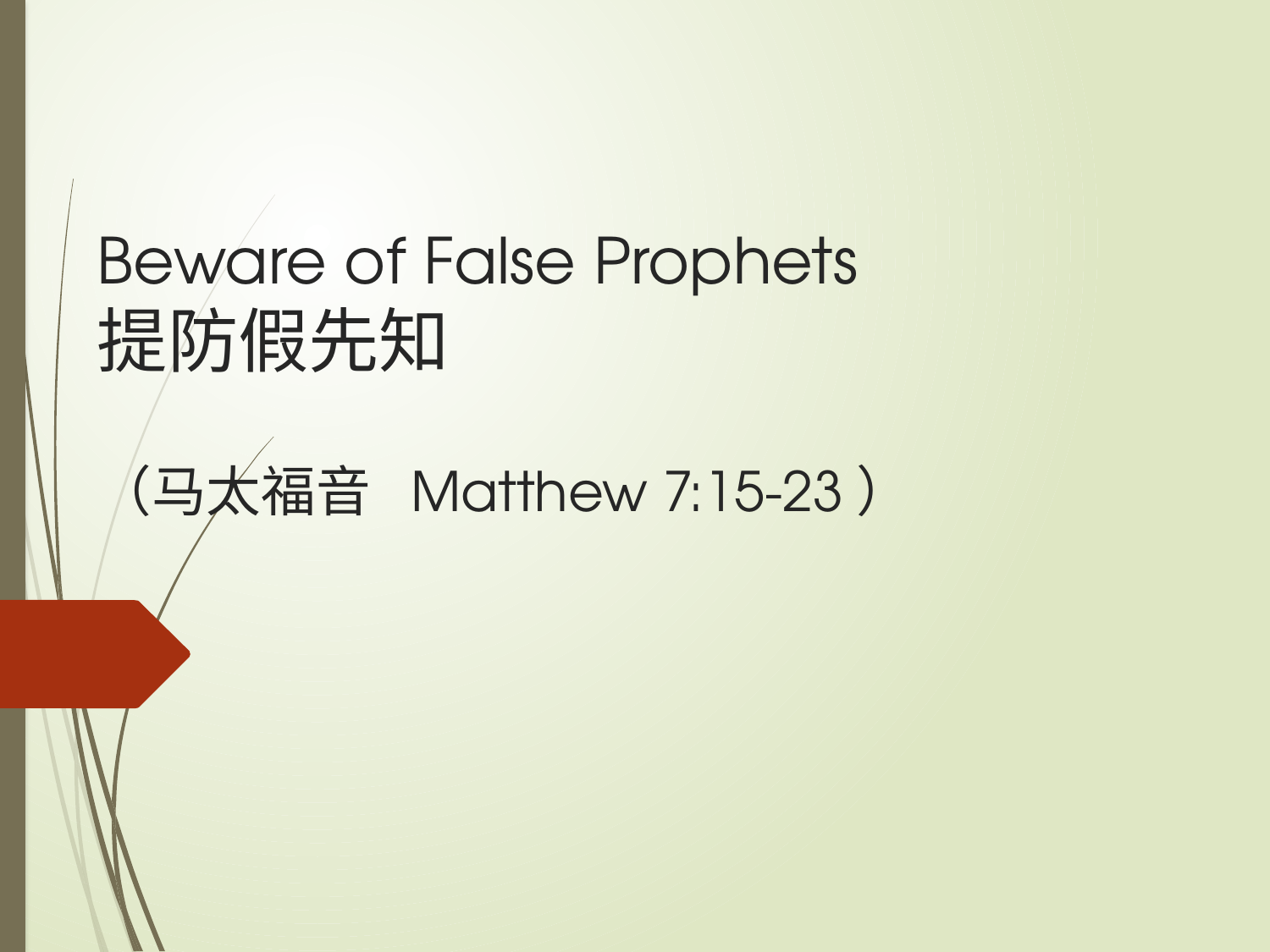

# Beware of False Prophets 提防假先知 （马太福音 Matthew 7:15-23）